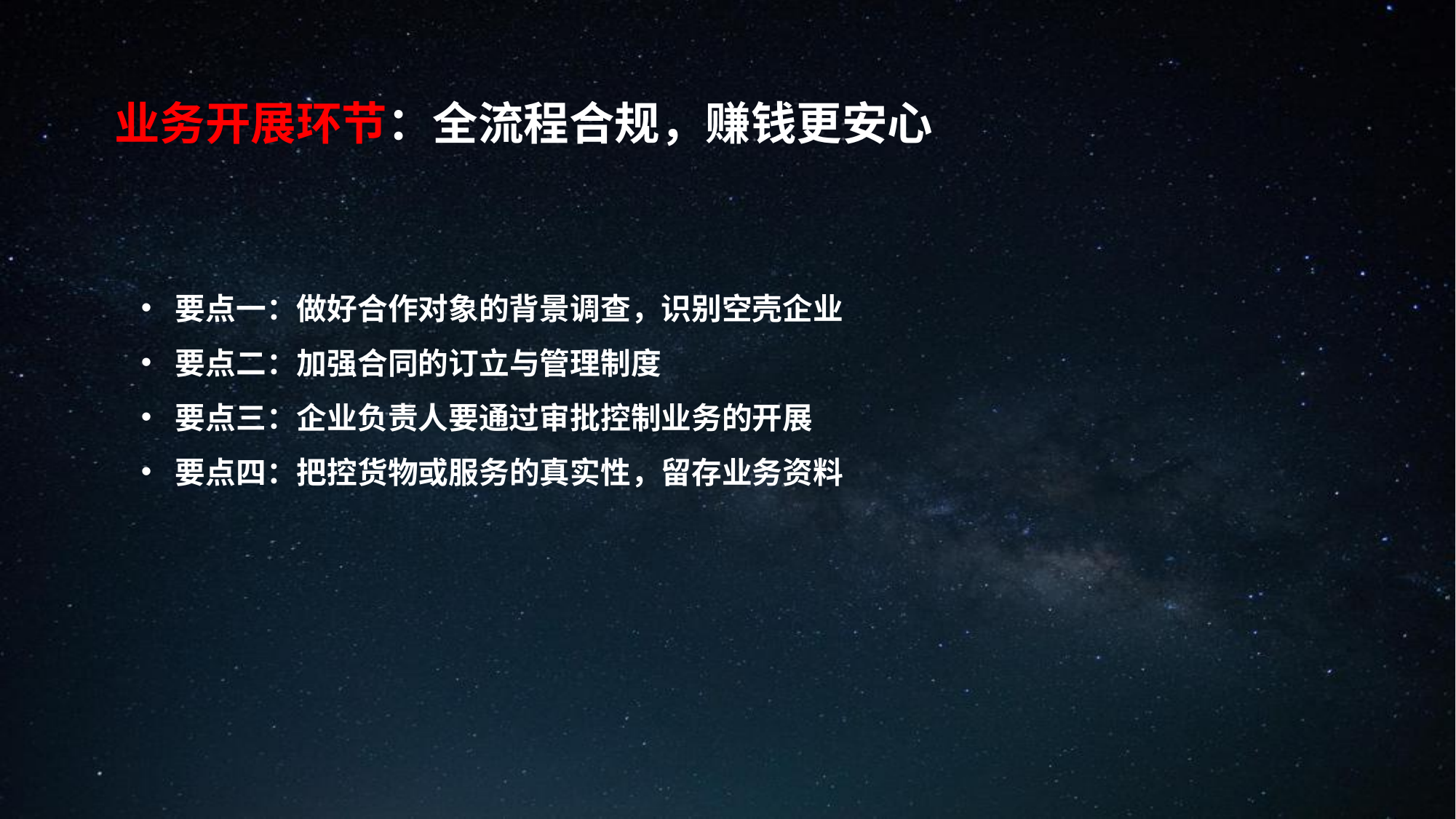

业务开展环节：全流程合规，赚钱更安心
要点一：做好合作对象的背景调查，识别空壳企业
要点二：加强合同的订立与管理制度
要点三：企业负责人要通过审批控制业务的开展
要点四：把控货物或服务的真实性，留存业务资料